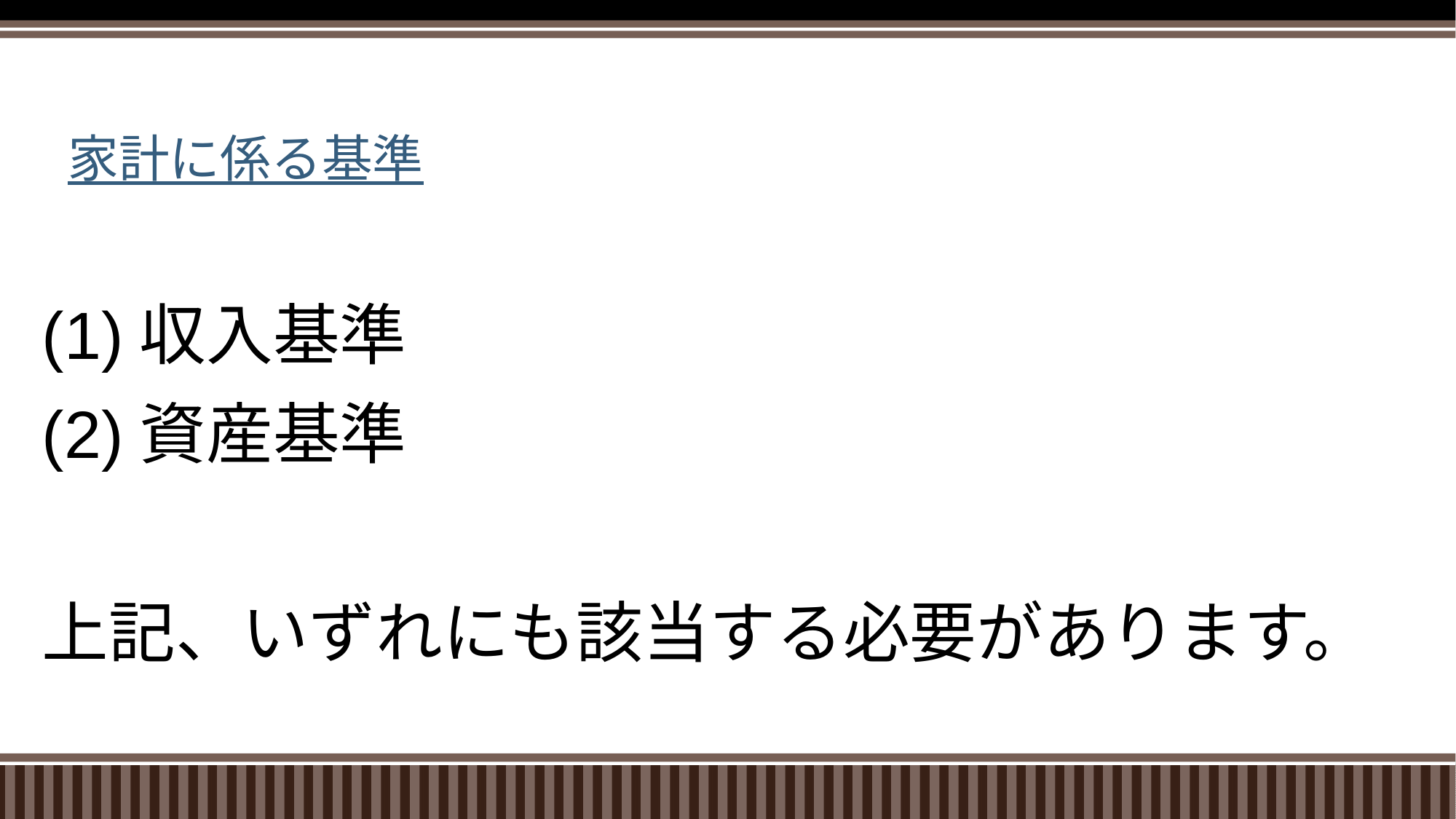

# 家計に係る基準

(1)収入基準
(2)資産基準

上記、いずれにも該当する必要があります。